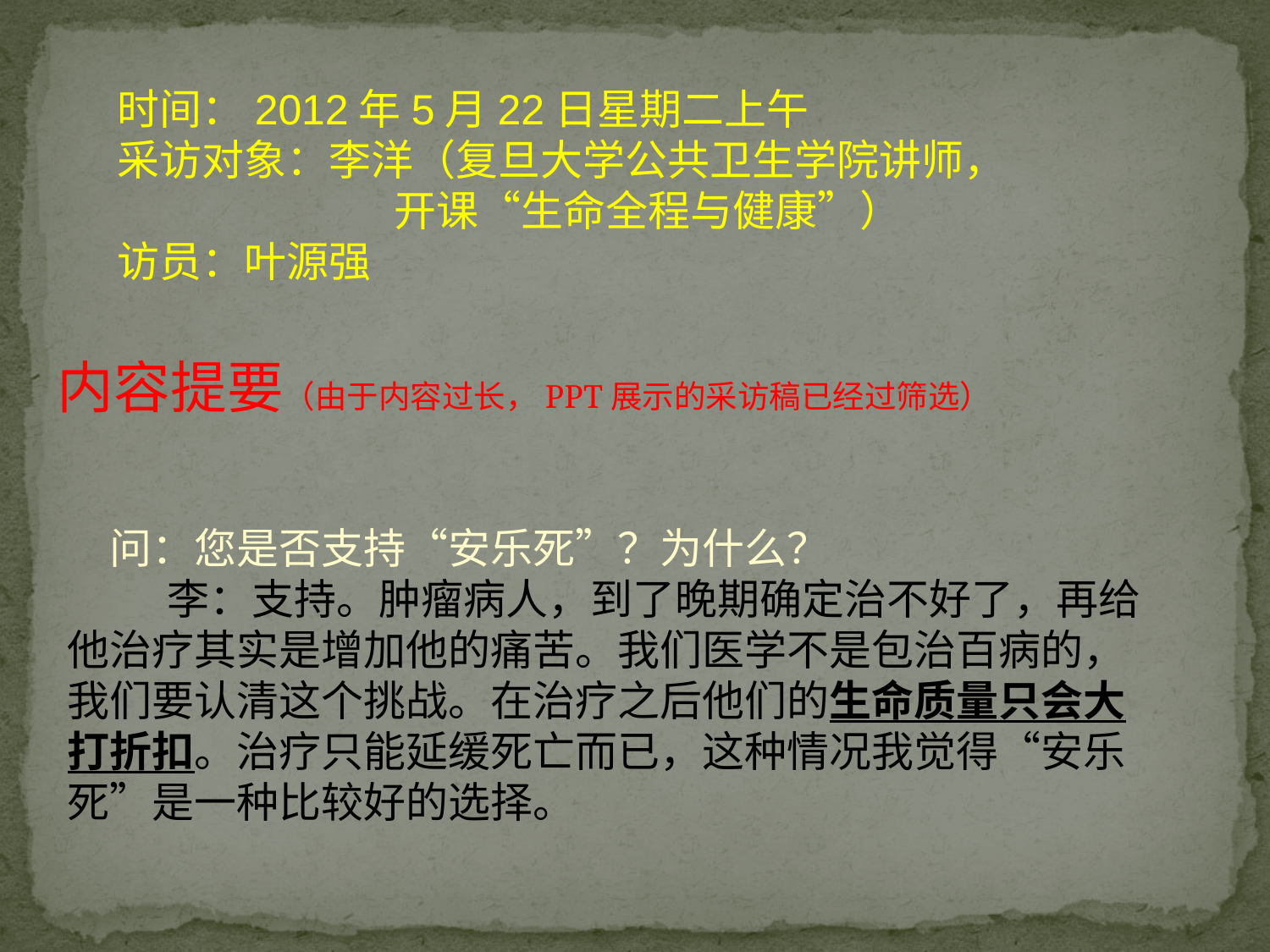

时间：2012年5月22日星期二上午
采访对象：李洋（复旦大学公共卫生学院讲师，
                            开课“生命全程与健康”）
访员：叶源强
内容提要（由于内容过长，PPT展示的采访稿已经过筛选）
问：您是否支持“安乐死”？为什么？
     李：支持。肿瘤病人，到了晚期确定治不好了，再给他治疗其实是增加他的痛苦。我们医学不是包治百病的，我们要认清这个挑战。在治疗之后他们的生命质量只会大打折扣。治疗只能延缓死亡而已，这种情况我觉得“安乐死”是一种比较好的选择。